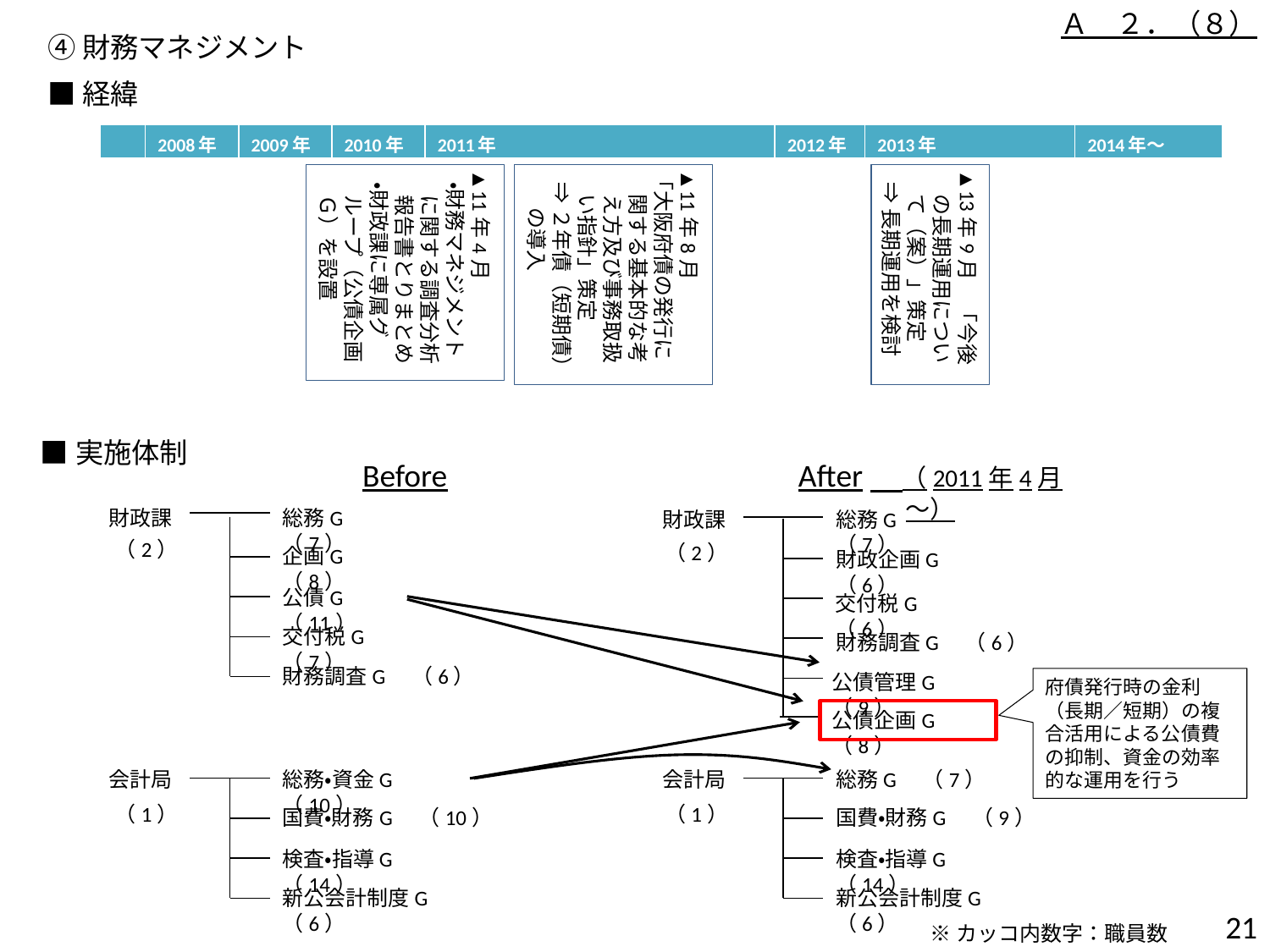

Ａ　２．（８）
④財務マネジメント
■経緯
|  | 2008年 | 2009年 | 2010年 | 2011年 | 2012年 | 2013年 | 2014年～ |
| --- | --- | --- | --- | --- | --- | --- | --- |
▲11年4月
・財務マネジメントに関する調査分析報告書とりまとめ
・財政課に専属グループ（公債企画Ｇ）を設置
▲11年8月
「大阪府債の発行に関する基本的な考え方及び事務取扱い指針」策定
⇒２年債（短期債）の導入
▲13年9月　「今後の長期運用について（案）」策定
⇒長期運用を検討
■実施体制
Before
After　（2011年4月～）
財政課
総務G　（7）
財政課
総務G　（7）
　（2）
　（2）
企画G　（8）
財政企画G　（6）
公債G　（11）
交付税G　（6）
交付税G　（7）
財務調査G　（6）
財務調査G　（6）
公債管理G　（9）
府債発行時の金利（長期／短期）の複合活用による公債費の抑制、資金の効率的な運用を行う

公債企画G　（8）

会計局
総務・資金G　（10）
会計局
総務G　（7）
　（1）
　（1）
国費・財務G　（10）
国費・財務G　（9）
検査・指導G　（14）
検査・指導G　（14）
新公会計制度G　（6）
新公会計制度G　（6）
21
※カッコ内数字：職員数